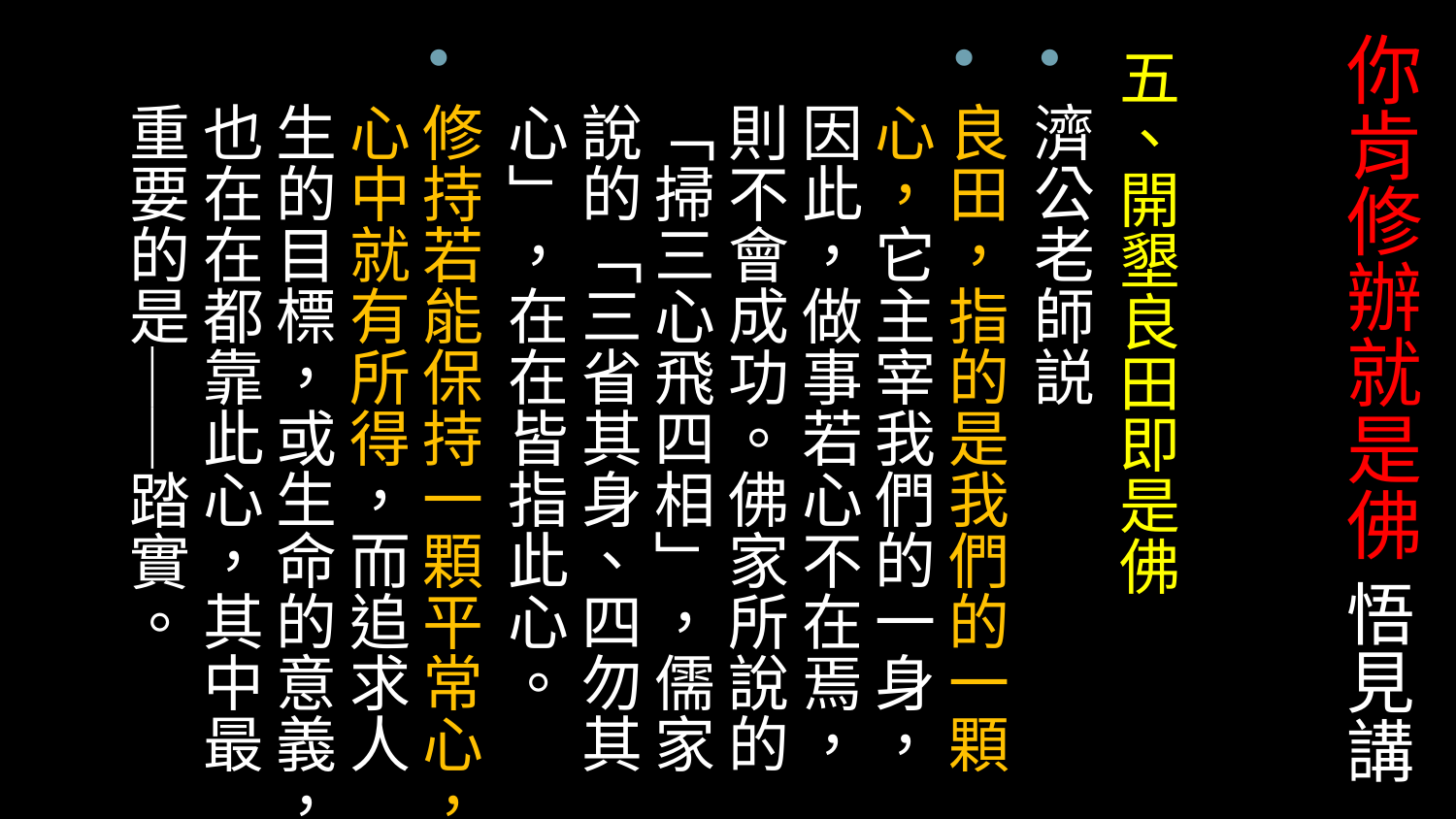

# 你肯修辦就是佛 悟見講
五、開墾良田即是佛
濟公老師説
良田，指的是我們的一顆心，它主宰我們的一身，因此，做事若心不在焉，則不會成功。佛家所說的「掃三心飛四相」，儒家說的「三省其身、四勿其心」，在在皆指此心。
修持若能保持一顆平常心，心中就有所得，而追求人生的目標，或生命的意義，也在在都靠此心，其中最重要的是──踏實。